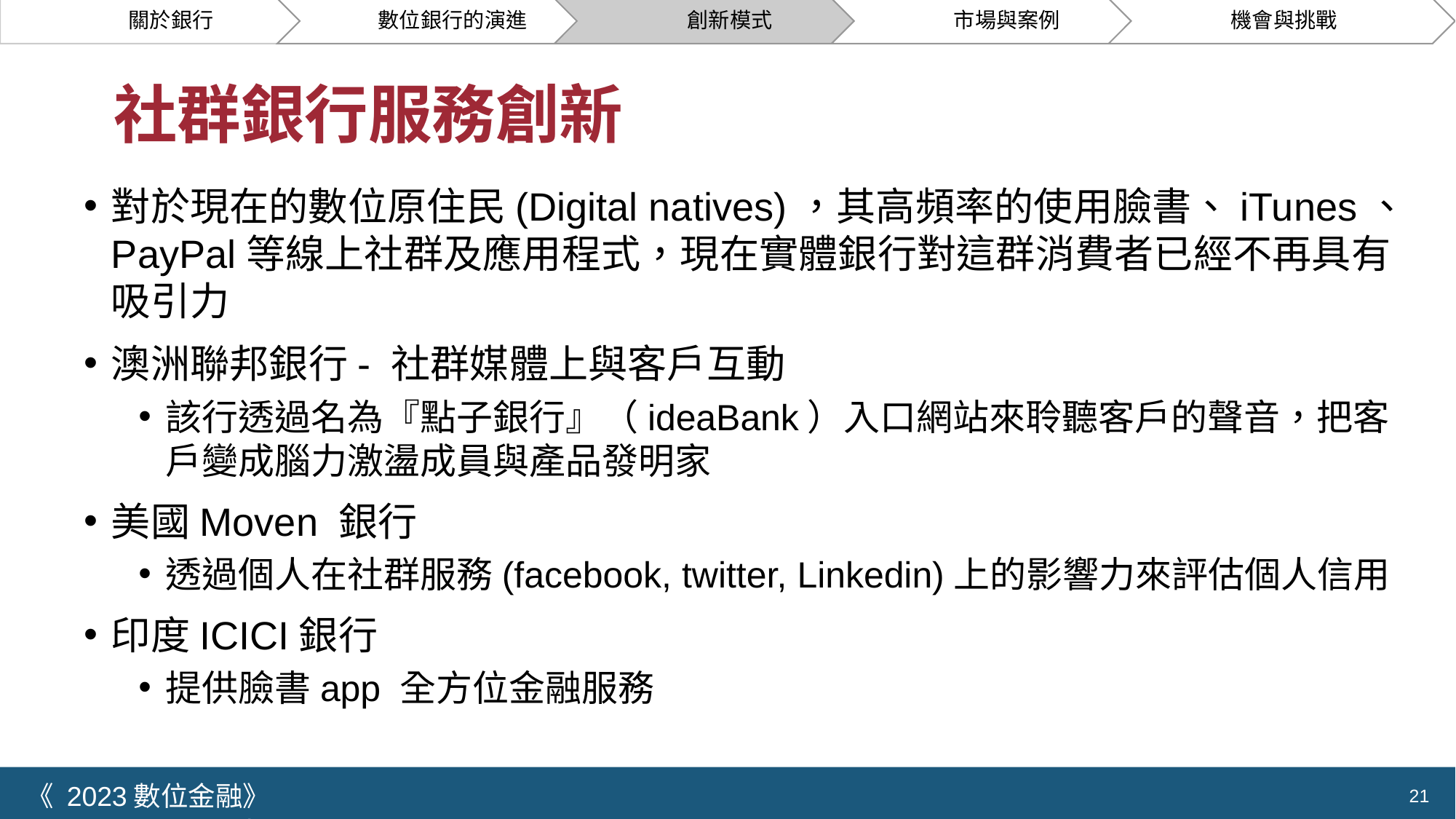

關於銀行

數位銀行的演進

創新模式

市場與案例

機會與挑戰
# 社群銀行服務創新
對於現在的數位原住民(Digital natives)，其高頻率的使用臉書、iTunes、PayPal等線上社群及應用程式，現在實體銀行對這群消費者已經不再具有吸引力
澳洲聯邦銀行- 社群媒體上與客戶互動
該行透過名為『點子銀行』（ideaBank）入口網站來聆聽客戶的聲音，把客戶變成腦力激盪成員與產品發明家
美國Moven 銀行
透過個人在社群服務(facebook, twitter, Linkedin)上的影響力來評估個人信用
印度ICICI銀行
提供臉書app 全方位金融服務

《 2023數位金融》                                                                                                                                             	NYCU.IIM.IEBI Lab
21